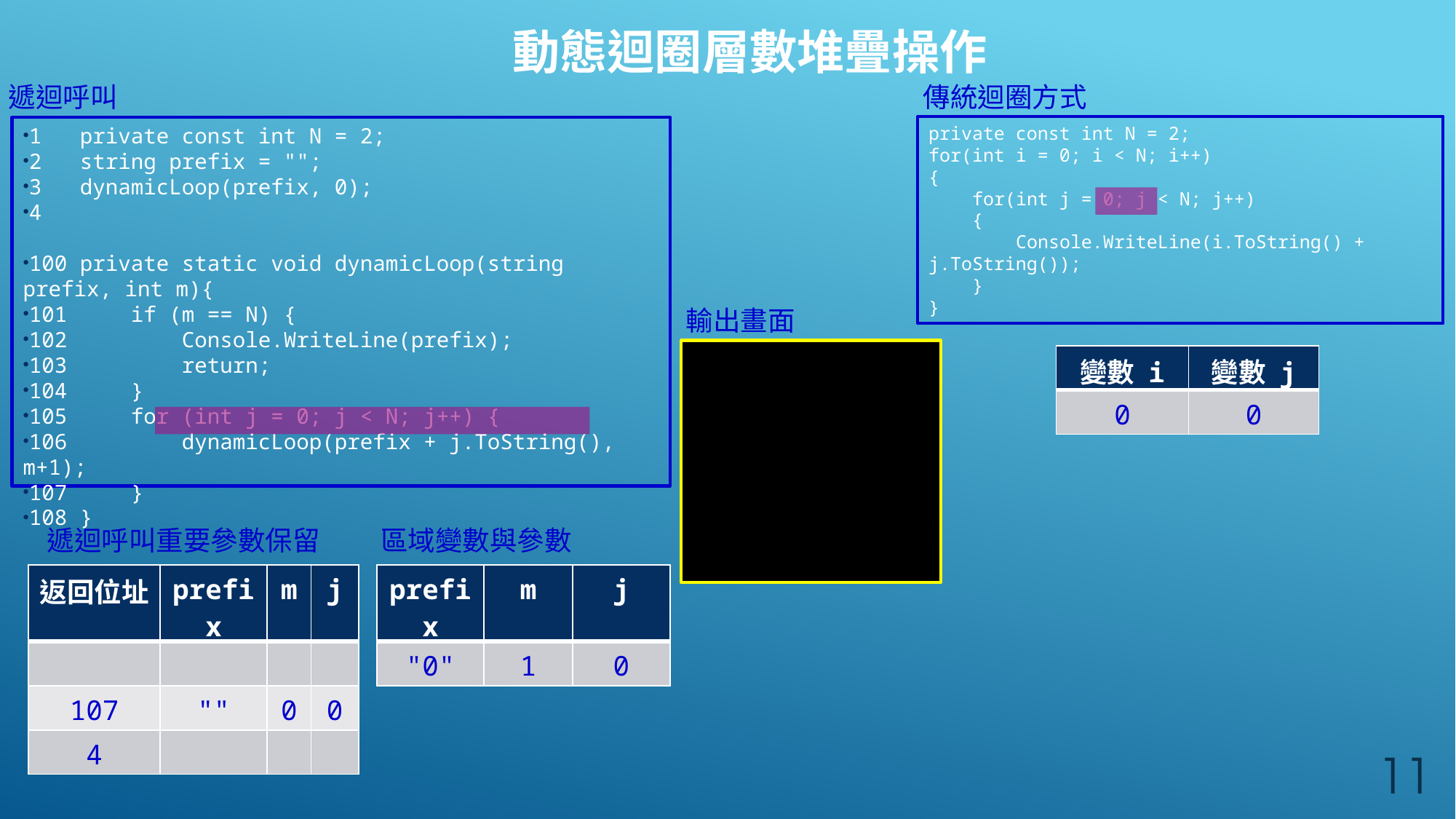

動態迴圈層數堆疊操作
傳統迴圈方式
遞迴呼叫
private const int N = 2;
for(int i = 0; i < N; i++)
{
    for(int j = 0; j < N; j++)
    {
        Console.WriteLine(i.ToString() + j.ToString());
    }
}
1   private const int N = 2;
2   string prefix = "";
3   dynamicLoop(prefix, 0);
4

100 private static void dynamicLoop(string prefix, int m){
101     if (m == N) {
102         Console.WriteLine(prefix);
103         return;
104     }
105     for (int j = 0; j < N; j++) {
106         dynamicLoop(prefix + j.ToString(), m+1);
107     }
108 }

輸出畫面

| 變數 i | 變數 j |
| --- | --- |
| 0 | 0 |

遞迴呼叫重要參數保留
區域變數與參數
| 返回位址 | prefix | m | j |
| --- | --- | --- | --- |
|  |  |  |  |
| 107 | "" | 0 | 0 |
| 4 |  |  |  |
| prefix | m | j |
| --- | --- | --- |
| "0" | 1 | 0 |
11